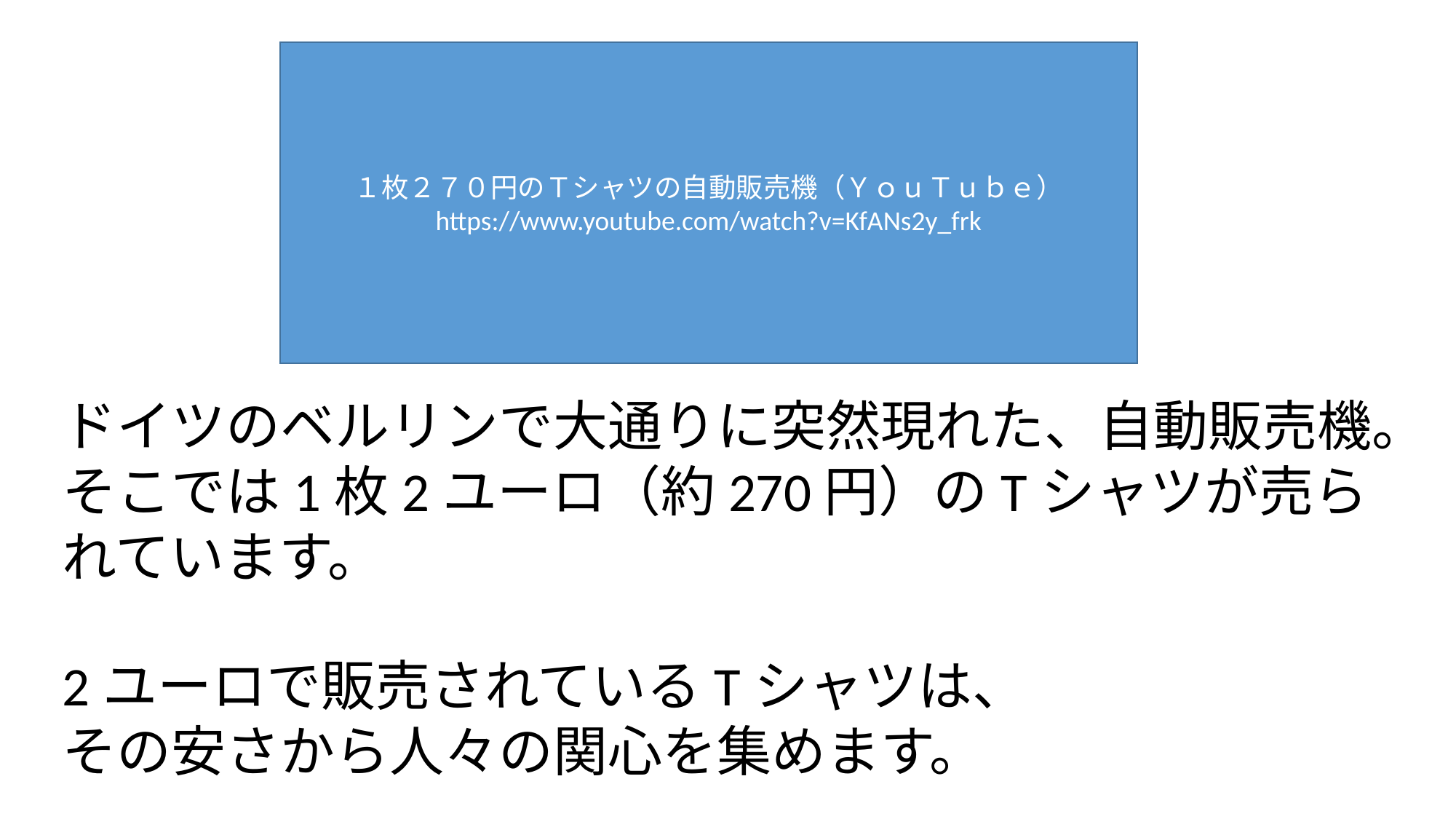

１枚２７０円のＴシャツの自動販売機（ＹｏｕＴｕｂｅ）
https://www.youtube.com/watch?v=KfANs2y_frk
ドイツのベルリンで大通りに突然現れた、自動販売機。
そこでは1枚2ユーロ（約270円）のTシャツが売られています。
2ユーロで販売されているTシャツは、
その安さから人々の関心を集めます。